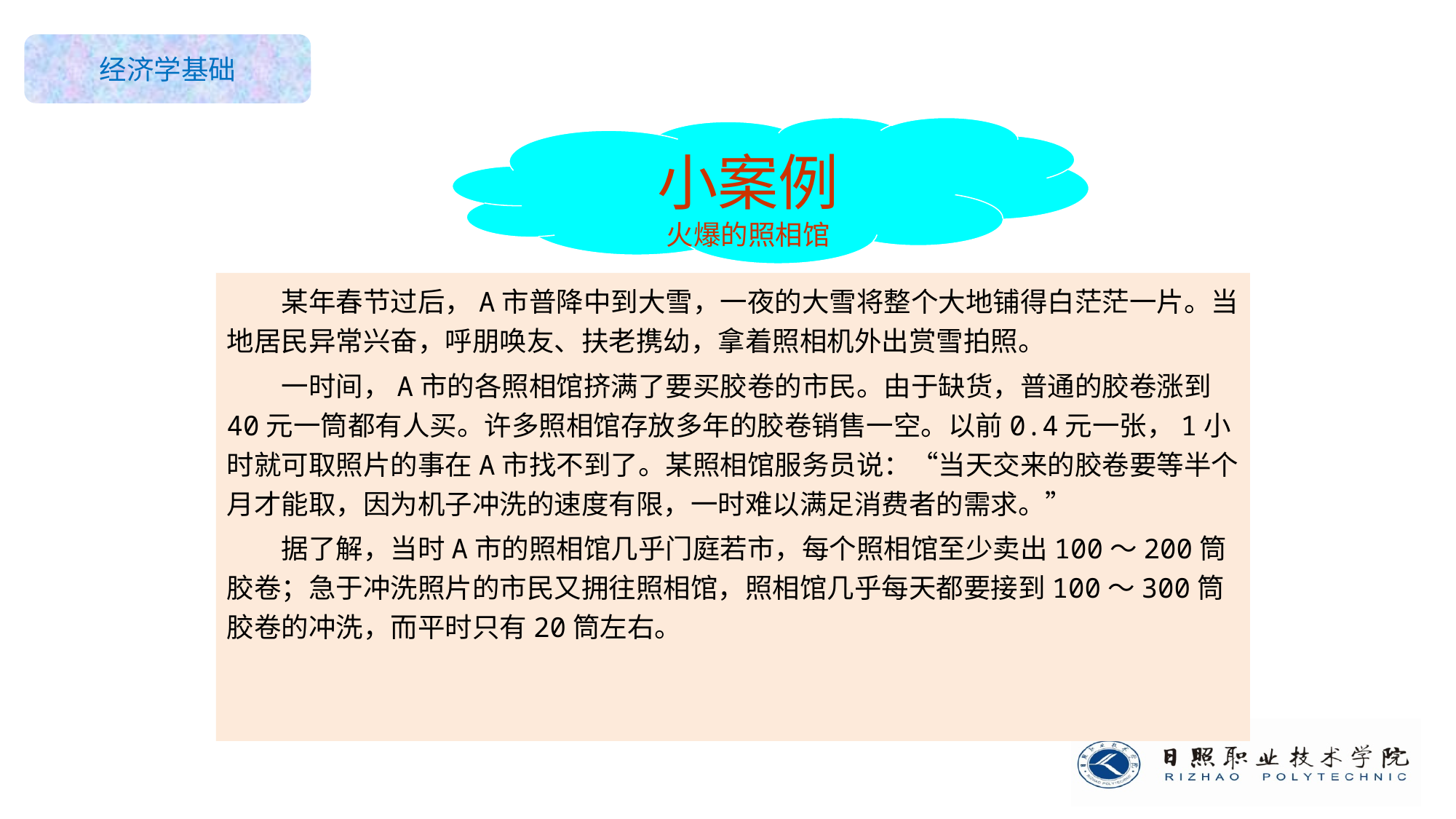

小案例
火爆的照相馆
某年春节过后，A市普降中到大雪，一夜的大雪将整个大地铺得白茫茫一片。当地居民异常兴奋，呼朋唤友、扶老携幼，拿着照相机外出赏雪拍照。
一时间，A市的各照相馆挤满了要买胶卷的市民。由于缺货，普通的胶卷涨到40元一筒都有人买。许多照相馆存放多年的胶卷销售一空。以前0.4元一张，1小时就可取照片的事在A市找不到了。某照相馆服务员说：“当天交来的胶卷要等半个月才能取，因为机子冲洗的速度有限，一时难以满足消费者的需求。”
据了解，当时A市的照相馆几乎门庭若市，每个照相馆至少卖出100～200筒胶卷；急于冲洗照片的市民又拥往照相馆，照相馆几乎每天都要接到100～300筒胶卷的冲洗，而平时只有20筒左右。